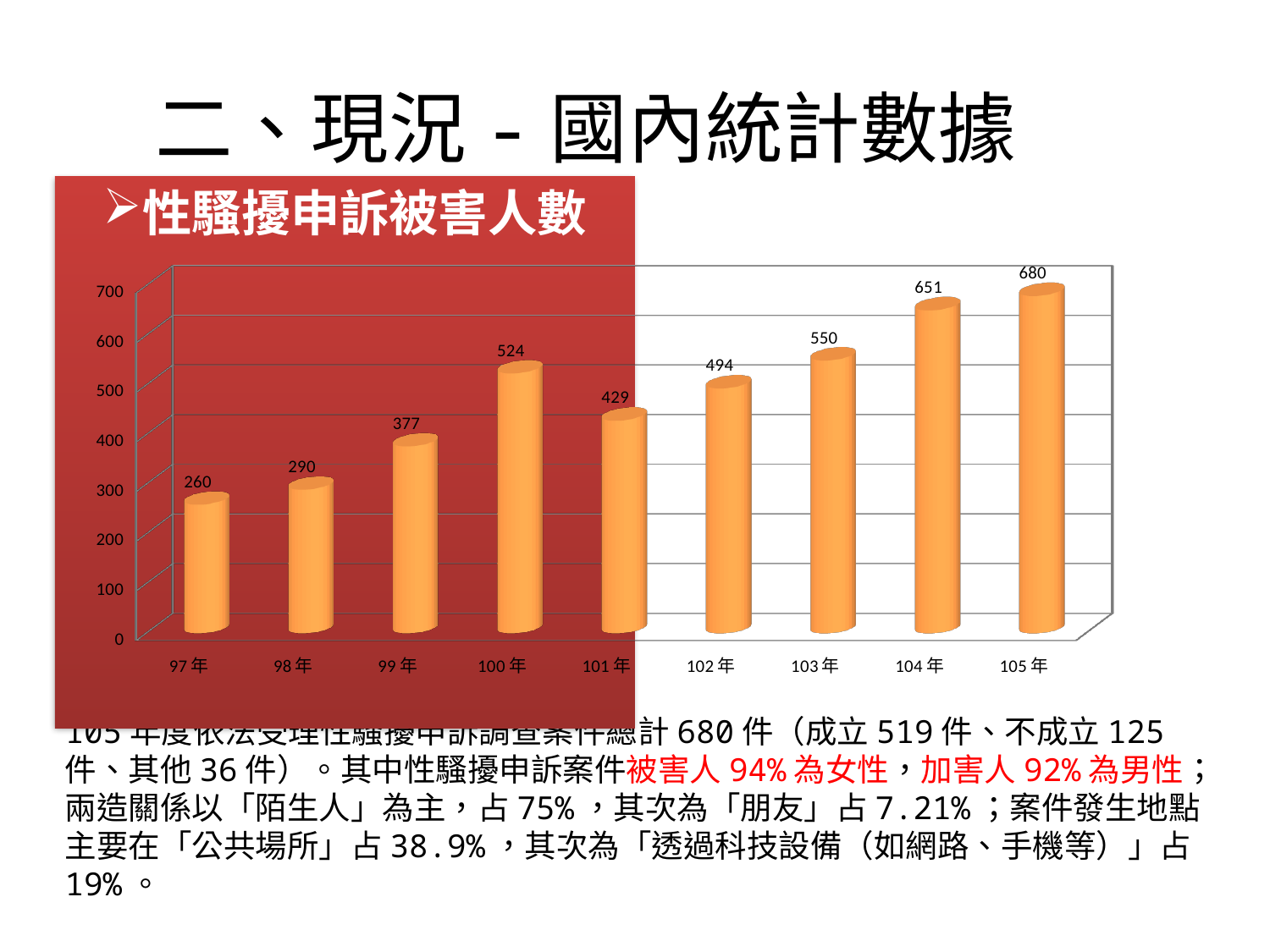

# 二、現況-國內統計數據
性騷擾申訴被害人數

[unsupported chart]

105年度依法受理性騷擾申訴調查案件總計680件（成立519件、不成立125件、其他36件）。其中性騷擾申訴案件被害人94%為女性，加害人92%為男性；兩造關係以「陌生人」為主，占75%，其次為「朋友」占7.21%；案件發生地點主要在「公共場所」占38.9%，其次為「透過科技設備（如網路、手機等）」占19%。